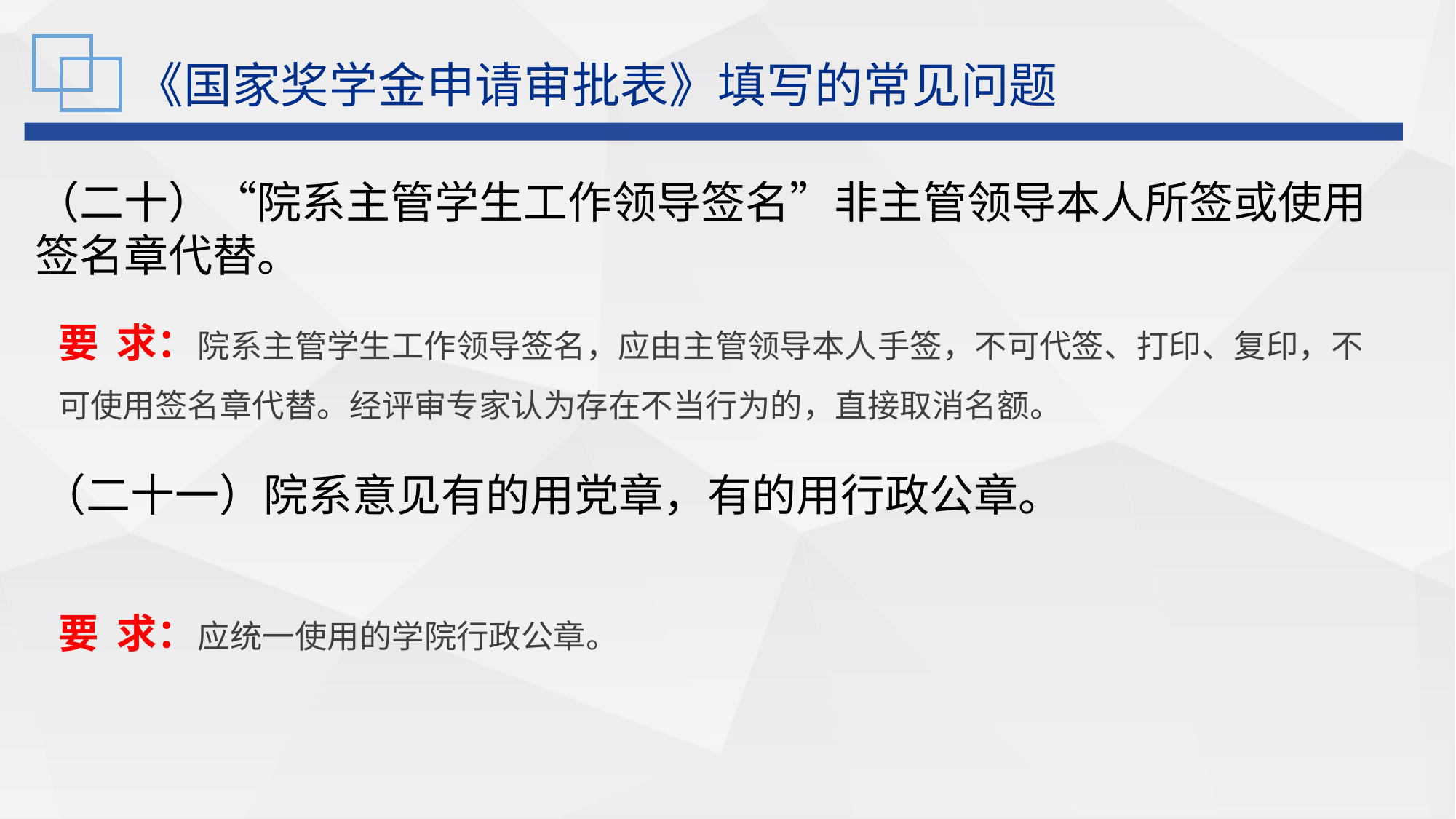

《国家奖学金申请审批表》填写的常见问题

（二十）“院系主管学生工作领导签名”非主管领导本人所签或使用签名章代替。
要  求：院系主管学生工作领导签名，应由主管领导本人手签，不可代签、打印、复印，不可使用签名章代替。经评审专家认为存在不当行为的，直接取消名额。
（二十一）院系意见有的用党章，有的用行政公章。
要  求：应统一使用的学院行政公章。